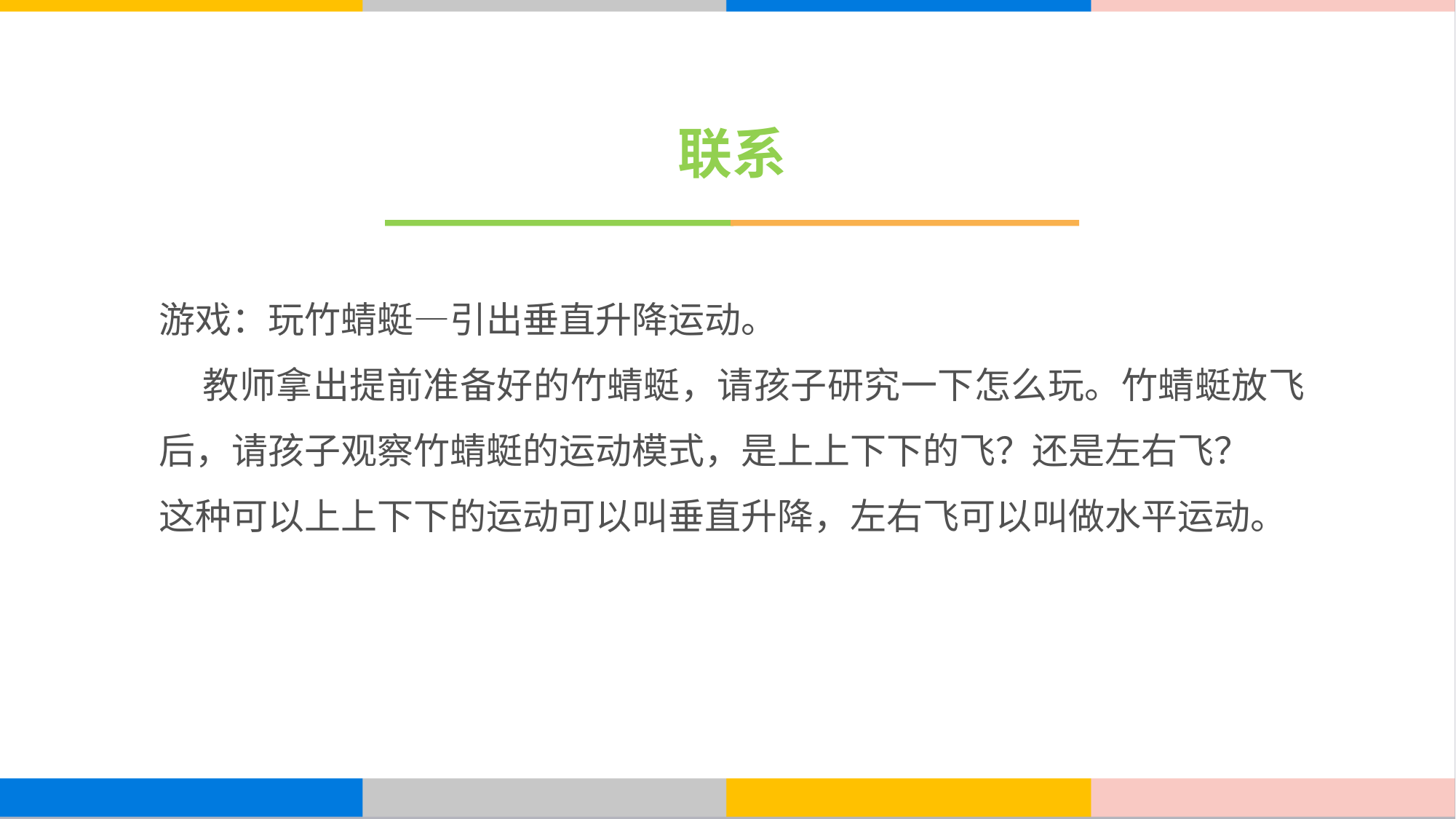

# 联系
游戏：玩竹蜻蜓—引出垂直升降运动。
    教师拿出提前准备好的竹蜻蜓，请孩子研究一下怎么玩。竹蜻蜓放飞后，请孩子观察竹蜻蜓的运动模式，是上上下下的飞？还是左右飞？
这种可以上上下下的运动可以叫垂直升降，左右飞可以叫做水平运动。